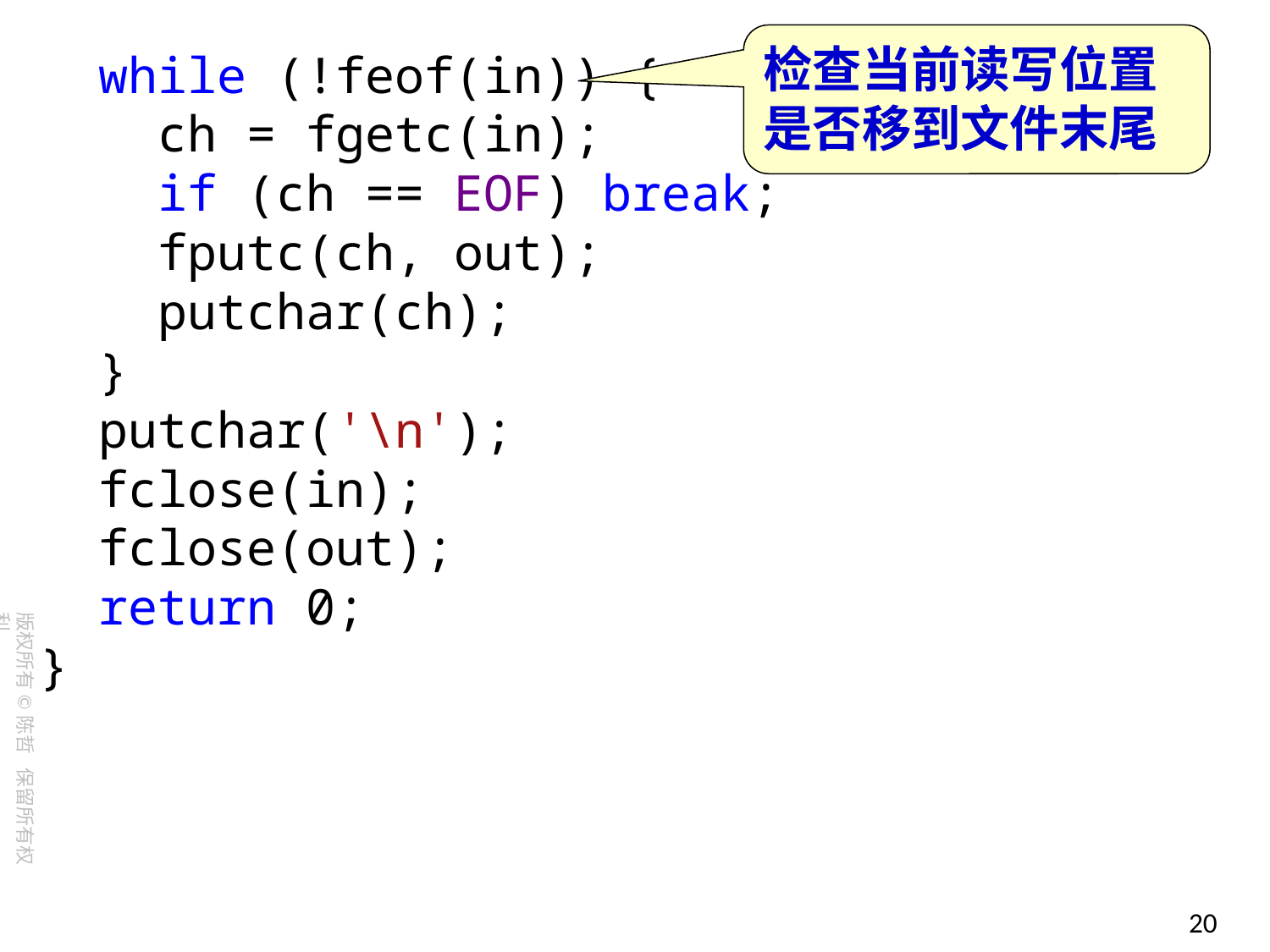

检查当前读写位置是否移到文件末尾
  while (!feof(in)) {
    ch = fgetc(in);
    if (ch == EOF) break;
    fputc(ch, out);
    putchar(ch);
  }
  putchar('\n');
  fclose(in);
  fclose(out);
  return 0;
}
20